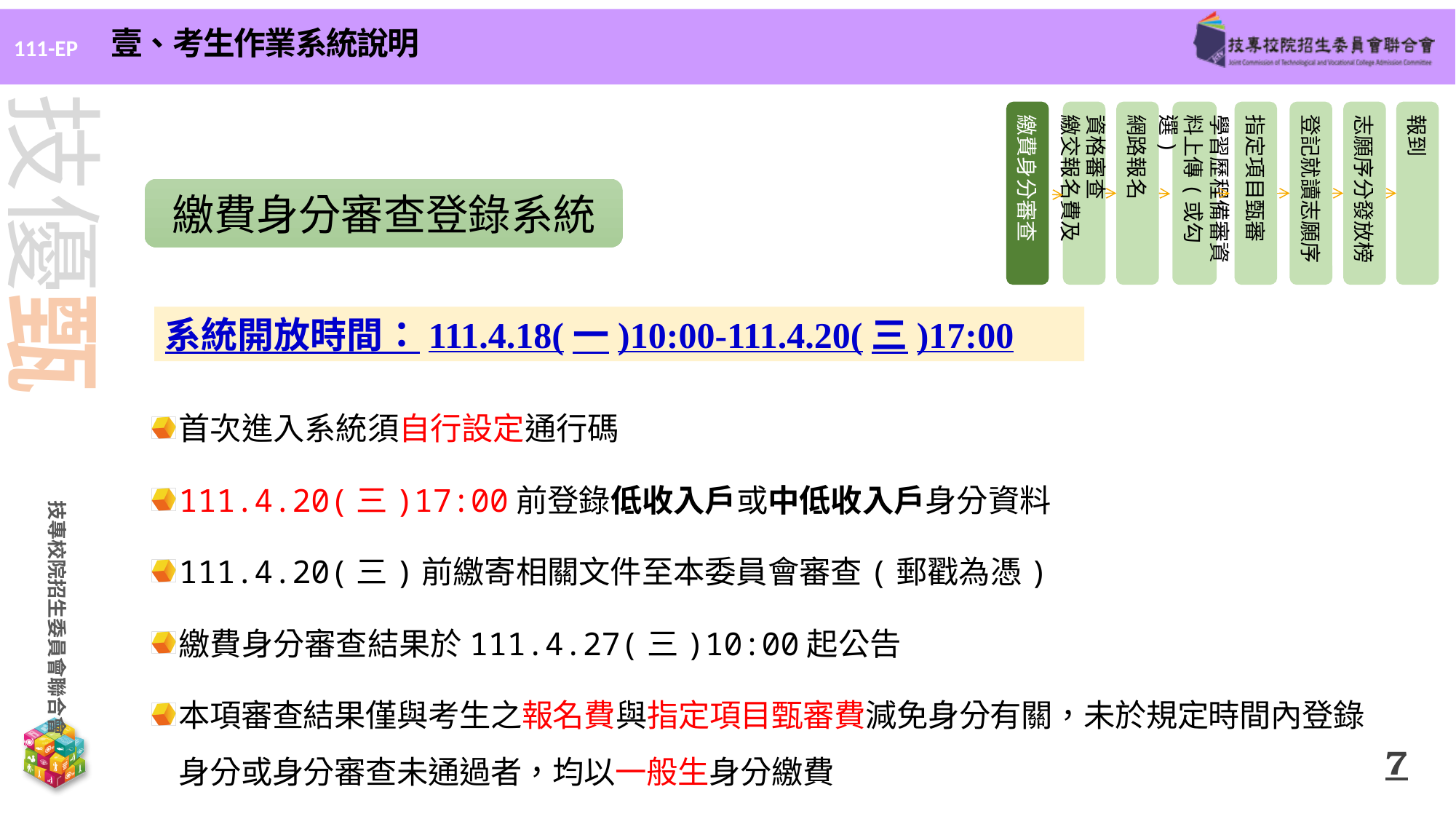

壹、考生作業系統說明
繳費身分審查
資格審查
繳交報名費及
網路報名
學習歷程備審資料上傳(或勾選)
指定項目甄審
登記就讀志願序
志願序分發放榜
報到
繳費身分審查登錄系統
系統開放時間：111.4.18(一)10:00-111.4.20(三)17:00
首次進入系統須自行設定通行碼
111.4.20(三)17:00前登錄低收入戶或中低收入戶身分資料
111.4.20(三)前繳寄相關文件至本委員會審查(郵戳為憑)
繳費身分審查結果於111.4.27(三)10:00起公告
本項審查結果僅與考生之報名費與指定項目甄審費減免身分有關，未於規定時間內登錄身分或身分審查未通過者，均以一般生身分繳費